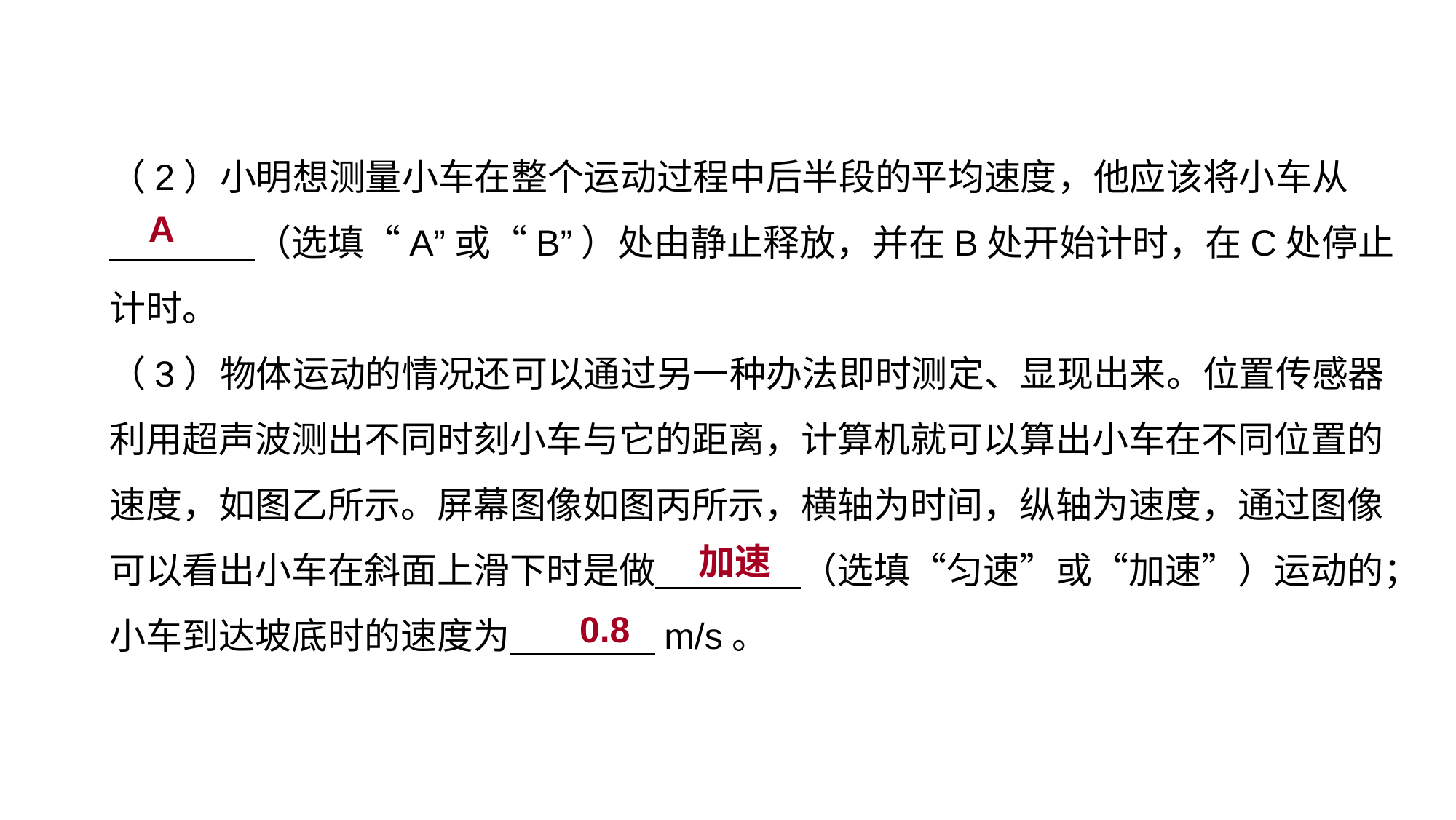

（2）小明想测量小车在整个运动过程中后半段的平均速度，他应该将小车从
　　　　（选填“A”或“B”）处由静止释放，并在B处开始计时，在C处停止计时。
（3）物体运动的情况还可以通过另一种办法即时测定、显现出来。位置传感器利用超声波测出不同时刻小车与它的距离，计算机就可以算出小车在不同位置的速度，如图乙所示。屏幕图像如图丙所示，横轴为时间，纵轴为速度，通过图像可以看出小车在斜面上滑下时是做　　　　（选填“匀速”或“加速”）运动的；小车到达坡底时的速度为　　　　m/s。
A
实验突破 素养提升
加速
　0.8